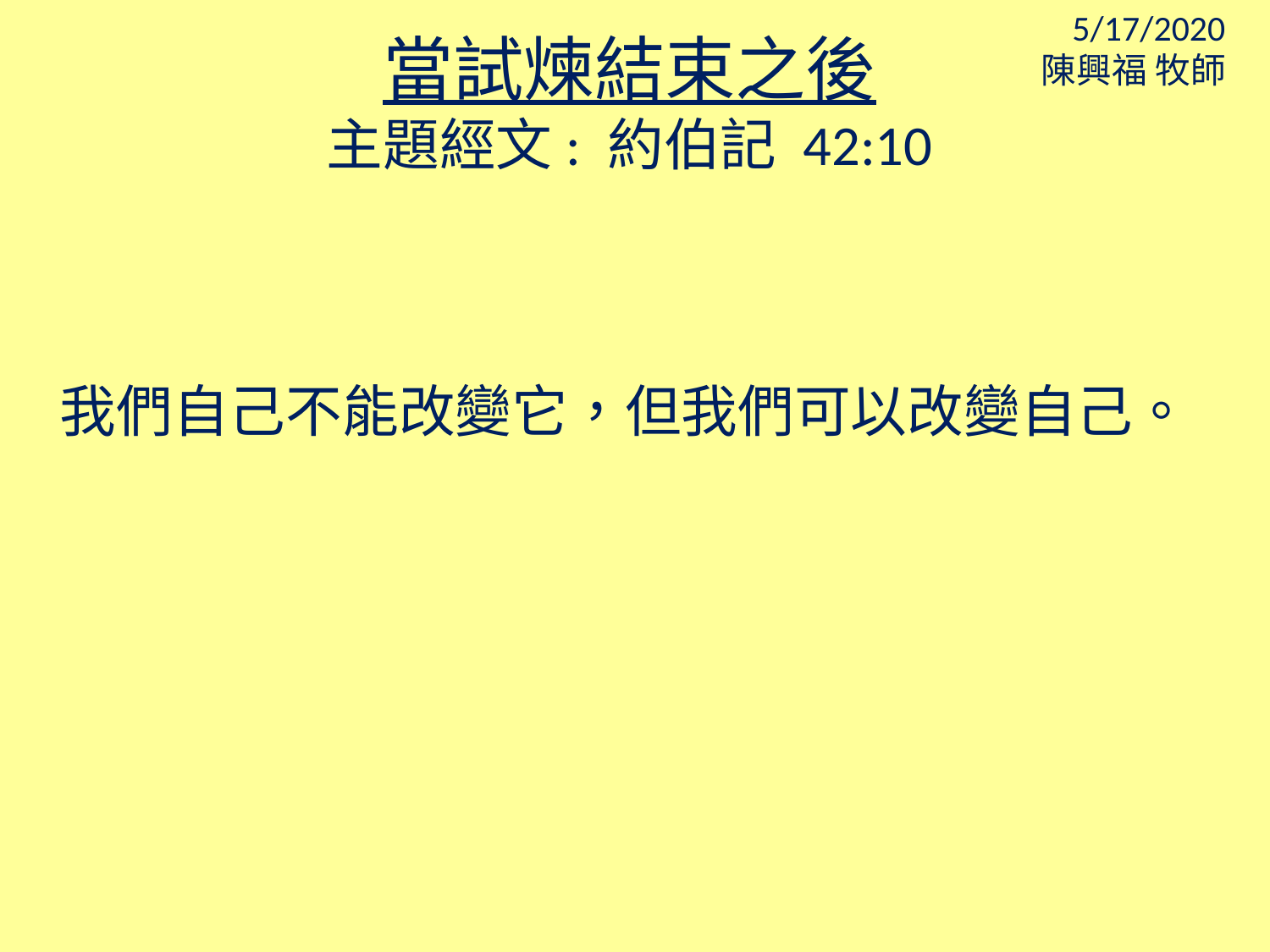

5/17/2020
陳興福 牧師
當試煉結束之後
主題經文: 約伯記 42:10

 我們自己不能改變它，但我們可以改變自己。